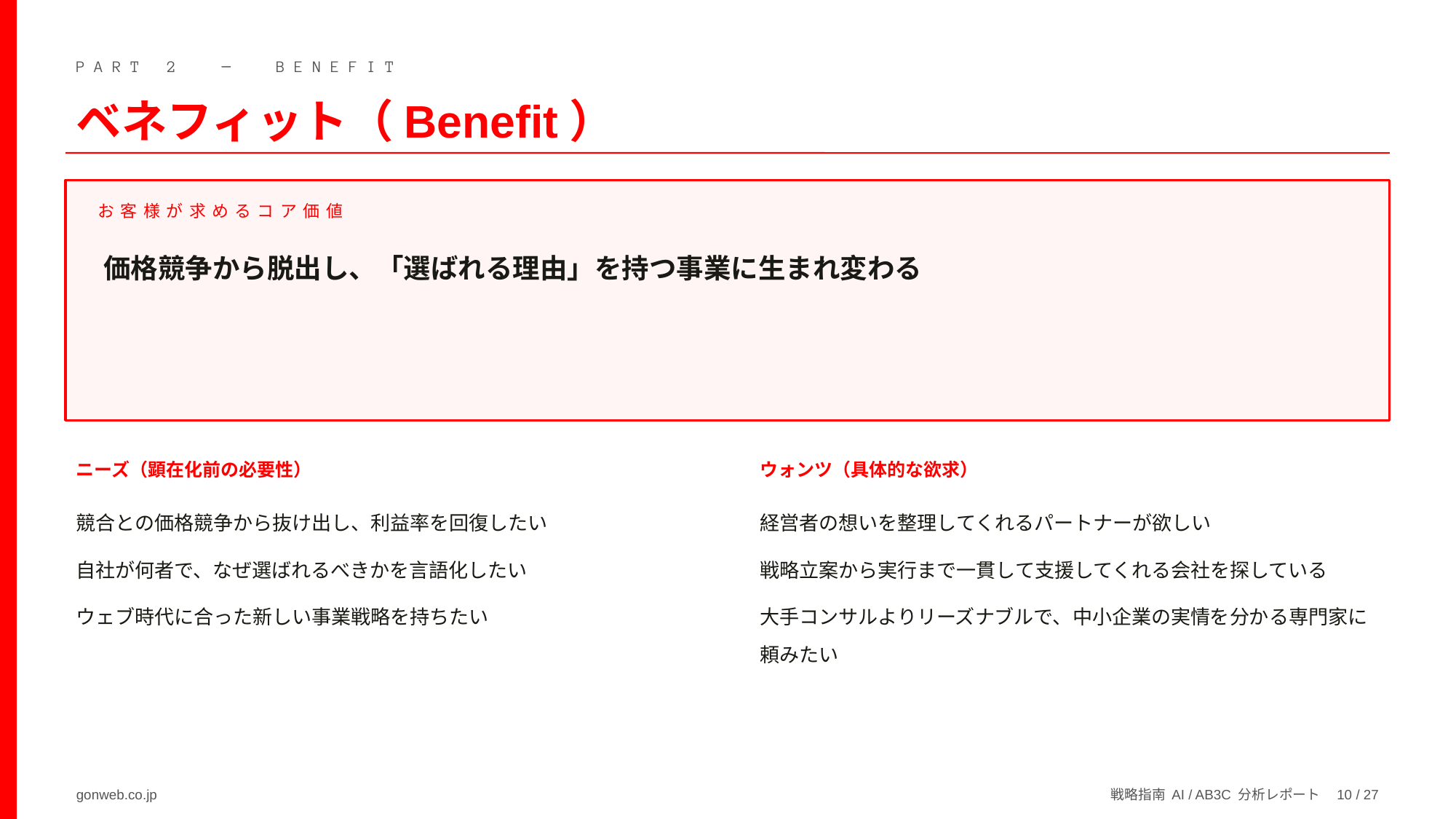

PART 2  ─  BENEFIT
ベネフィット（Benefit）

お客様が求めるコア価値
価格競争から脱出し、「選ばれる理由」を持つ事業に生まれ変わる
ニーズ（顕在化前の必要性）
ウォンツ（具体的な欲求）
競合との価格競争から抜け出し、利益率を回復したい
自社が何者で、なぜ選ばれるべきかを言語化したい
ウェブ時代に合った新しい事業戦略を持ちたい
経営者の想いを整理してくれるパートナーが欲しい
戦略立案から実行まで一貫して支援してくれる会社を探している
大手コンサルよりリーズナブルで、中小企業の実情を分かる専門家に頼みたい
gonweb.co.jp
戦略指南 AI / AB3C 分析レポート　10 / 27